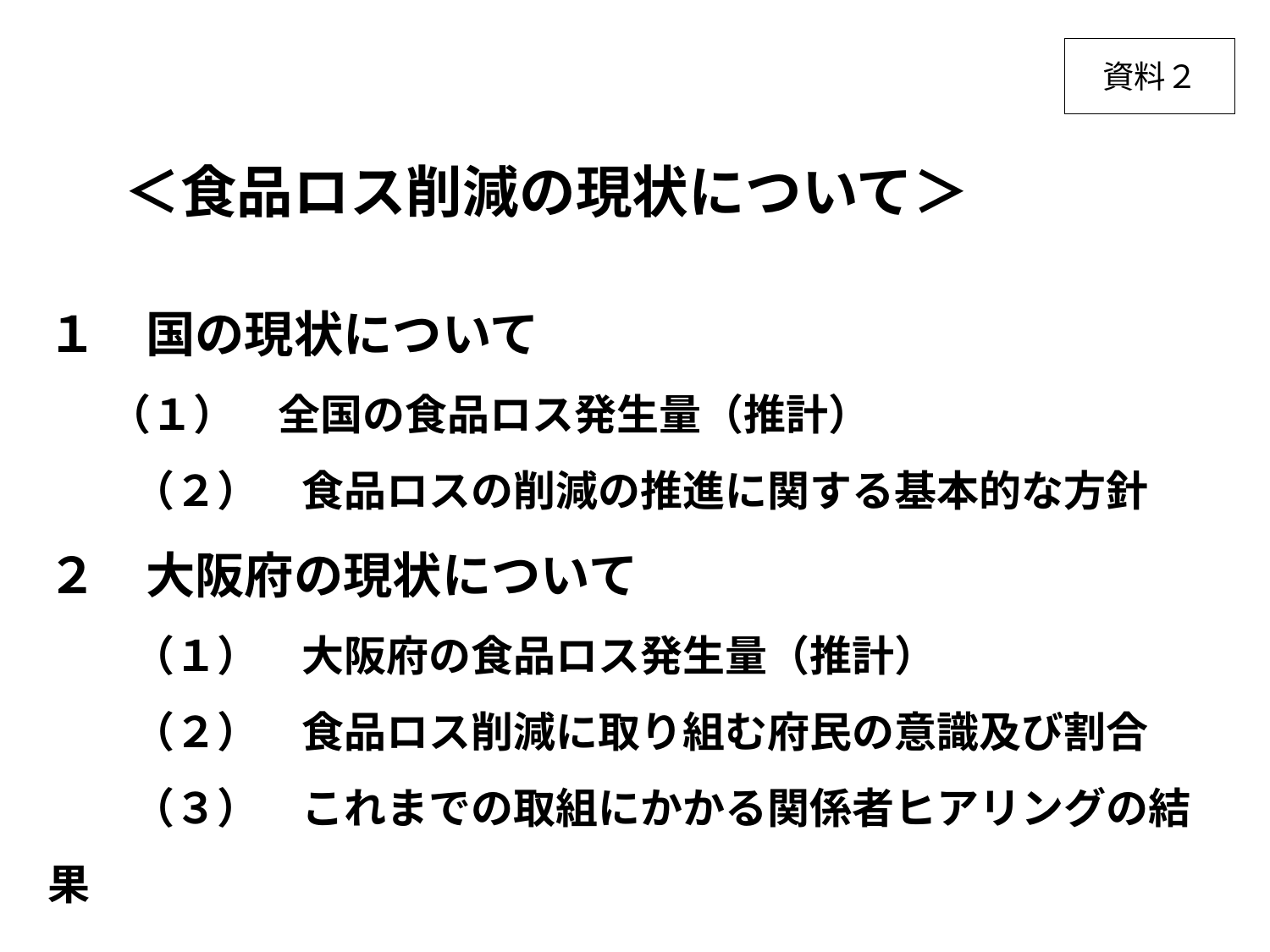

資料２
　＜食品ロス削減の現状について＞
１　国の現状について
　  （１）　全国の食品ロス発生量（推計）
　　（２）　食品ロスの削減の推進に関する基本的な方針
２　大阪府の現状について
　　（１）　大阪府の食品ロス発生量（推計）
　　（２）　食品ロス削減に取り組む府民の意識及び割合
　　（３）　これまでの取組にかかる関係者ヒアリングの結果